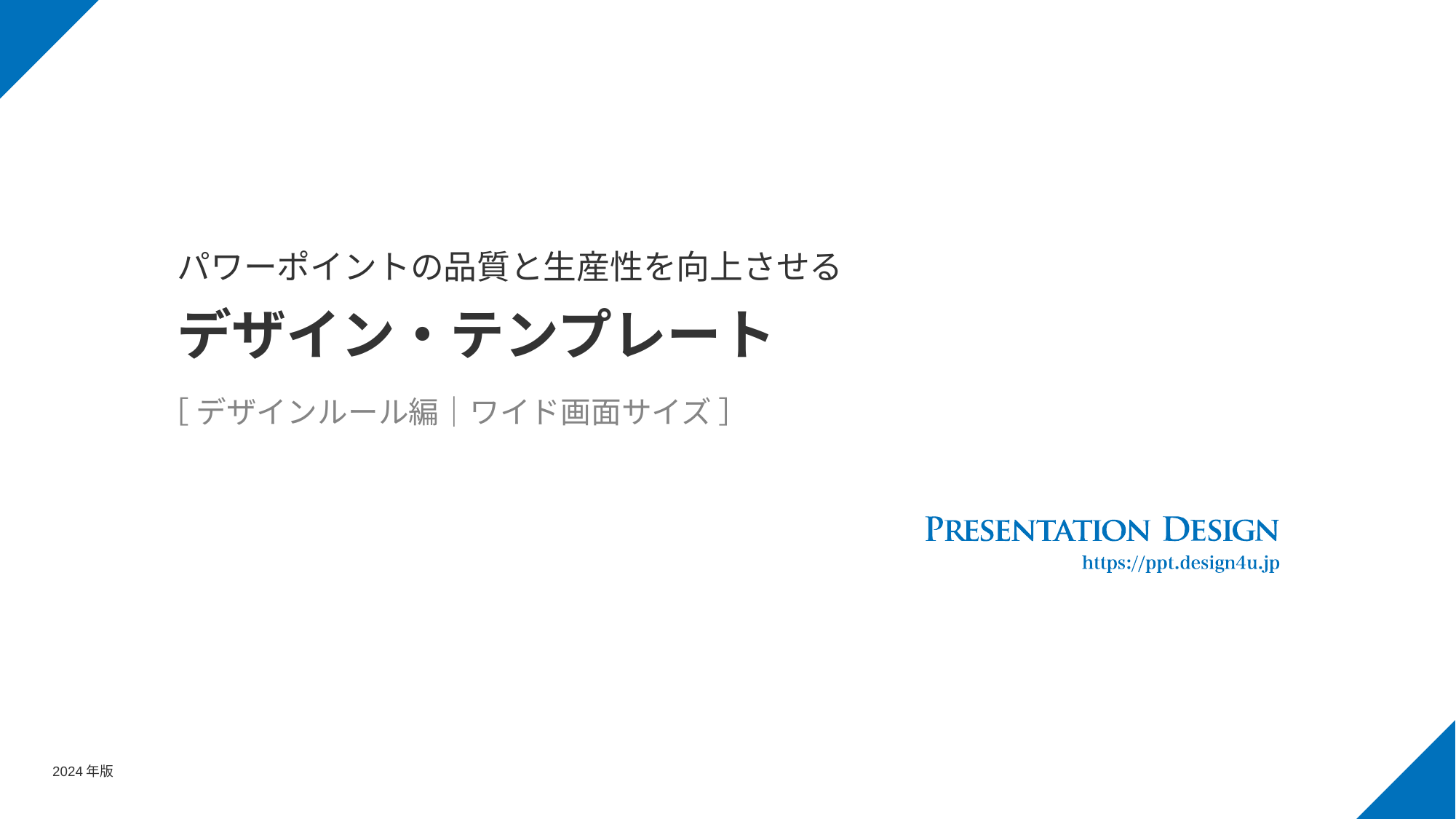

パワーポイントの品質と生産性を向上させる
# デザイン・テンプレート
［ デザインルール編｜ワイド画面サイズ ］

2024年版